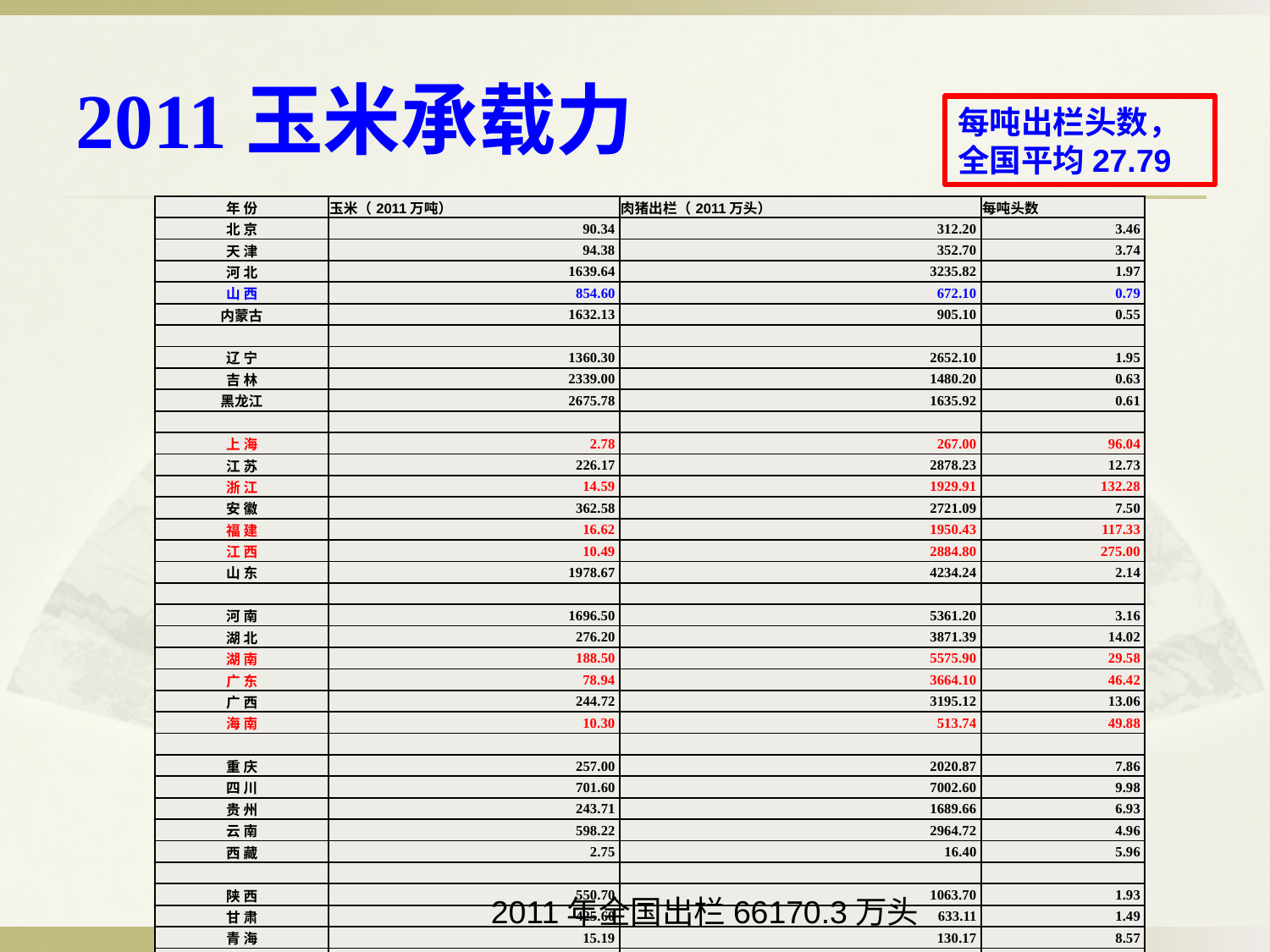

# 2011玉米承载力
每吨出栏头数，全国平均27.79
| 年 份 | 玉米（2011万吨） | 肉猪出栏（2011万头） | 每吨头数 |
| --- | --- | --- | --- |
| 北 京 | 90.34 | 312.20 | 3.46 |
| 天 津 | 94.38 | 352.70 | 3.74 |
| 河 北 | 1639.64 | 3235.82 | 1.97 |
| 山 西 | 854.60 | 672.10 | 0.79 |
| 内蒙古 | 1632.13 | 905.10 | 0.55 |
|  |  |  |  |
| 辽 宁 | 1360.30 | 2652.10 | 1.95 |
| 吉 林 | 2339.00 | 1480.20 | 0.63 |
| 黑龙江 | 2675.78 | 1635.92 | 0.61 |
|  |  |  |  |
| 上 海 | 2.78 | 267.00 | 96.04 |
| 江 苏 | 226.17 | 2878.23 | 12.73 |
| 浙 江 | 14.59 | 1929.91 | 132.28 |
| 安 徽 | 362.58 | 2721.09 | 7.50 |
| 福 建 | 16.62 | 1950.43 | 117.33 |
| 江 西 | 10.49 | 2884.80 | 275.00 |
| 山 东 | 1978.67 | 4234.24 | 2.14 |
|  |  |  |  |
| 河 南 | 1696.50 | 5361.20 | 3.16 |
| 湖 北 | 276.20 | 3871.39 | 14.02 |
| 湖 南 | 188.50 | 5575.90 | 29.58 |
| 广 东 | 78.94 | 3664.10 | 46.42 |
| 广 西 | 244.72 | 3195.12 | 13.06 |
| 海 南 | 10.30 | 513.74 | 49.88 |
|  |  |  |  |
| 重 庆 | 257.00 | 2020.87 | 7.86 |
| 四 川 | 701.60 | 7002.60 | 9.98 |
| 贵 州 | 243.71 | 1689.66 | 6.93 |
| 云 南 | 598.22 | 2964.72 | 4.96 |
| 西 藏 | 2.75 | 16.40 | 5.96 |
|  |  |  |  |
| 陕 西 | 550.70 | 1063.70 | 1.93 |
| 甘 肃 | 425.60 | 633.11 | 1.49 |
| 青 海 | 15.19 | 130.17 | 8.57 |
| 宁 夏 | 172.43 | 99.68 | 0.58 |
| 新 疆 | 517.67 | 256.10 | 0.49 |
2011年全国出栏66170.3万头